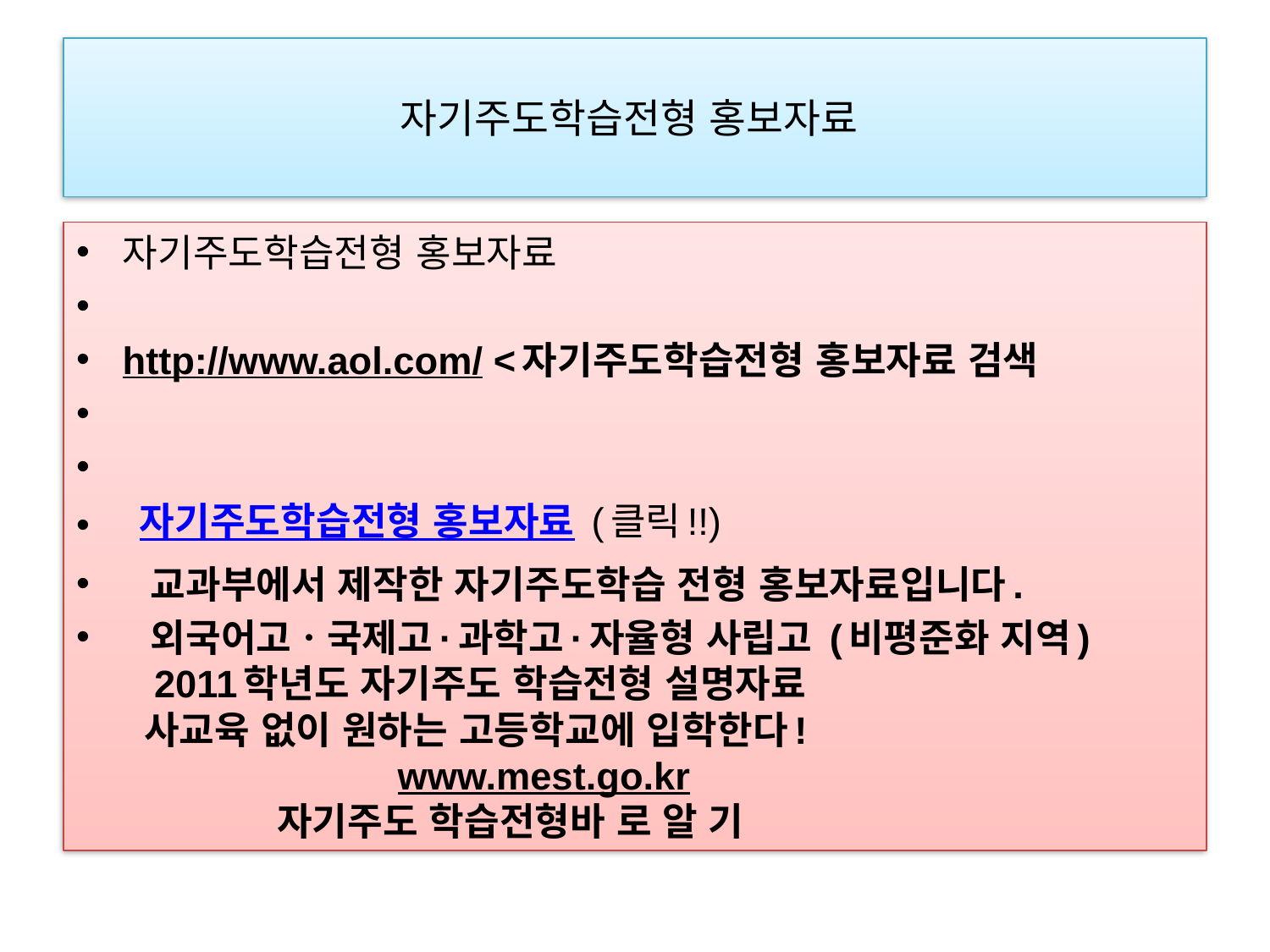

# 자기주도학습전형 홍보자료
자기주도학습전형 홍보자료

http://www.aol.com/ <자기주도학습전형 홍보자료 검색

 자기주도학습전형 홍보자료 (클릭!!)
  교과부에서 제작한 자기주도학습 전형 홍보자료입니다.
  외국어고ㆍ국제고·과학고·자율형 사립고 (비평준화 지역)
   2011학년도 자기주도 학습전형 설명자료
  사교육 없이 원하는 고등학교에 입학한다!
                          www.mest.go.kr
              자기주도 학습전형바 로 알 기